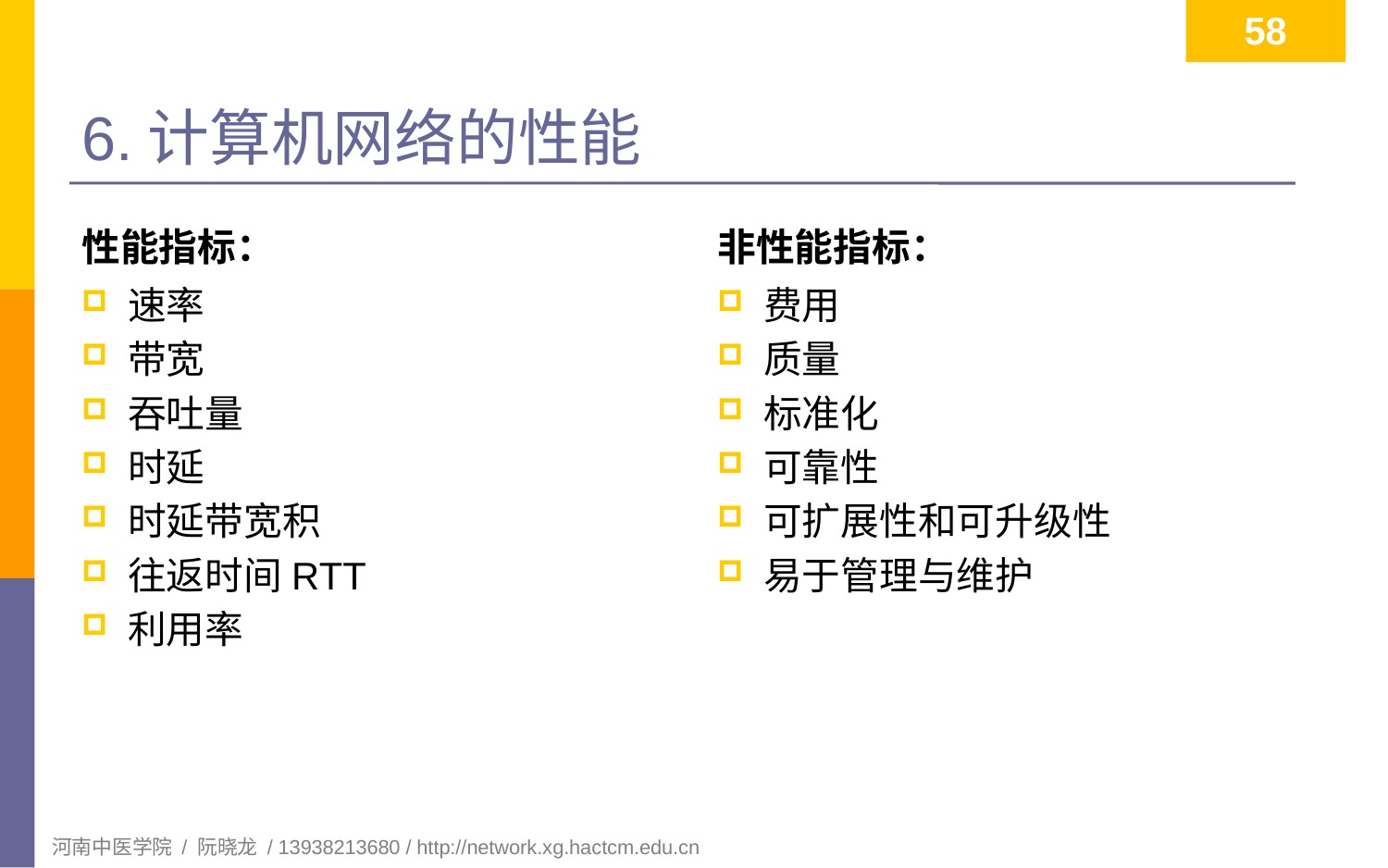

58
# 6.计算机网络的性能

性能指标：
非性能指标：
速率
带宽
吞吐量
时延
时延带宽积
往返时间RTT
利用率
费用
质量
标准化
可靠性
可扩展性和可升级性
易于管理与维护